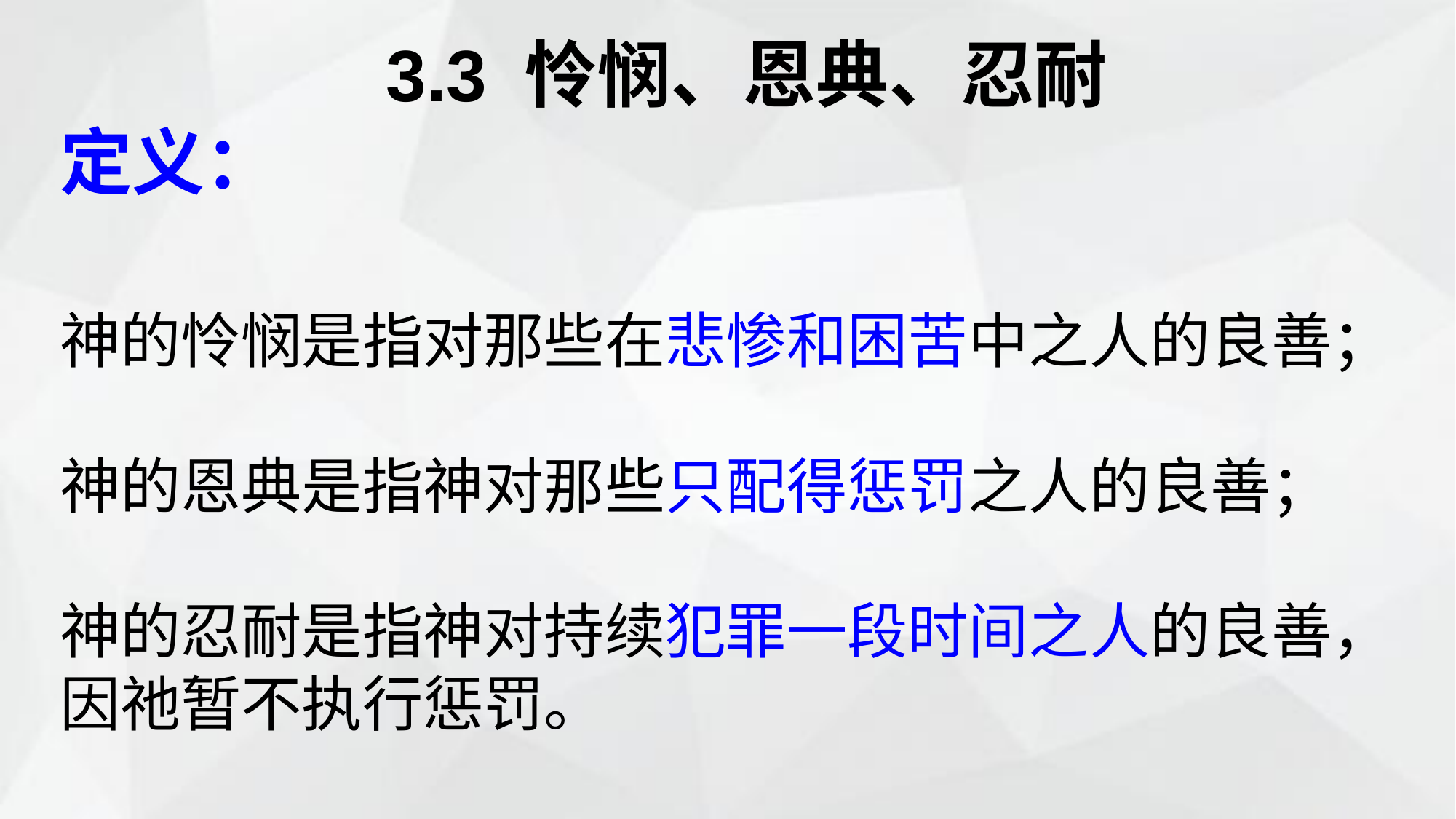

3.3 怜悯、恩典、忍耐
定义：

神的怜悯是指对那些在悲惨和困苦中之人的良善；

神的恩典是指神对那些只配得惩罚之人的良善；

神的忍耐是指神对持续犯罪一段时间之人的良善，因祂暂不执行惩罚。

40